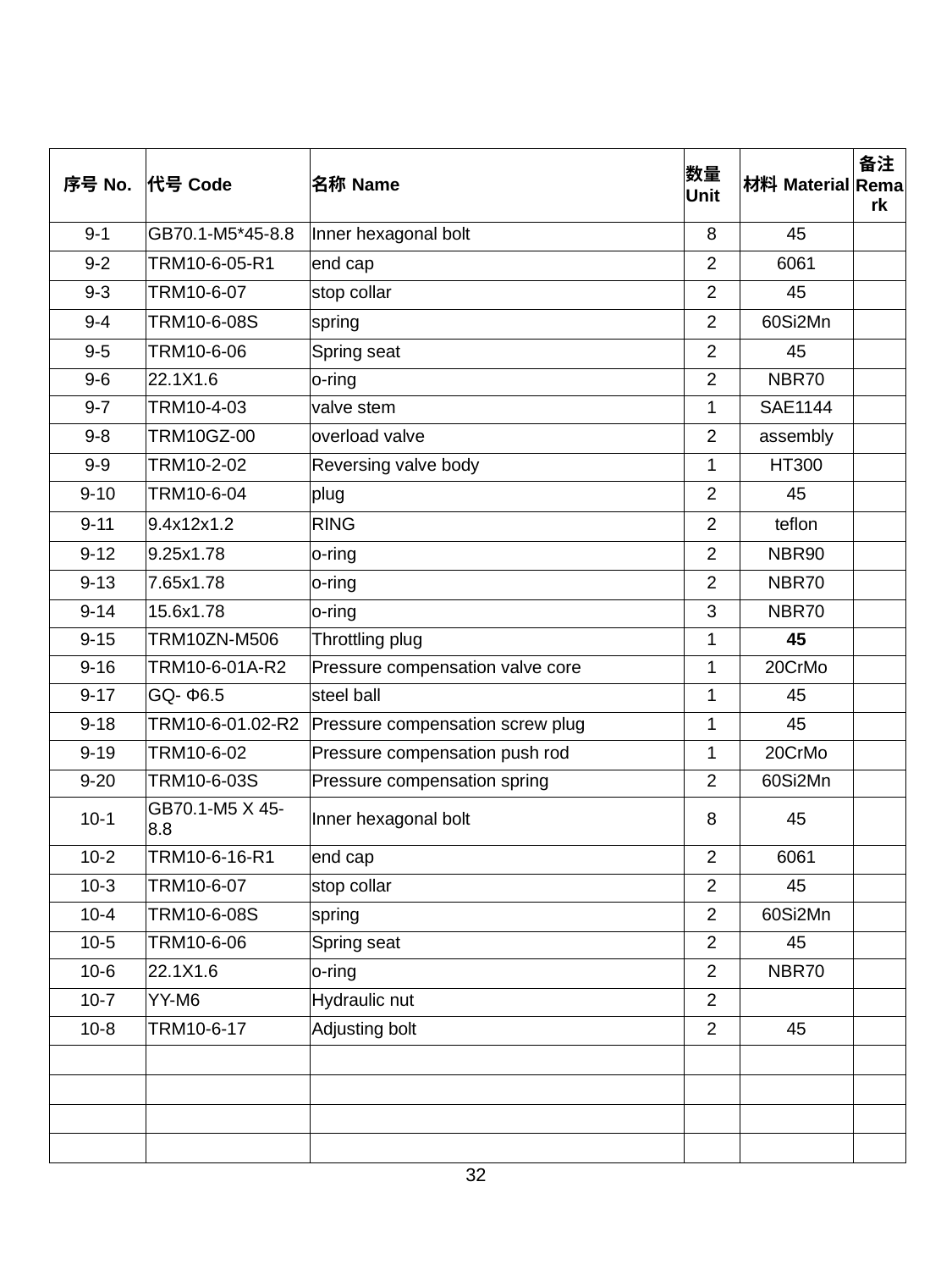

| 序号No. | 代号Code | 名称Name | 数量Unit | 材料Material | 备注Remark |
| --- | --- | --- | --- | --- | --- |
| 9-1 | GB70.1-M5\*45-8.8 | Inner hexagonal bolt | 8 | 45 |  |
| 9-2 | TRM10-6-05-R1 | end cap | 2 | 6061 |  |
| 9-3 | TRM10-6-07 | stop collar | 2 | 45 |  |
| 9-4 | TRM10-6-08S | spring | 2 | 60Si2Mn |  |
| 9-5 | TRM10-6-06 | Spring seat | 2 | 45 |  |
| 9-6 | 22.1X1.6 | o-ring | 2 | NBR70 |  |
| 9-7 | TRM10-4-03 | valve stem | 1 | SAE1144 |  |
| 9-8 | TRM10GZ-00 | overload valve | 2 | assembly |  |
| 9-9 | TRM10-2-02 | Reversing valve body | 1 | HT300 |  |
| 9-10 | TRM10-6-04 | plug | 2 | 45 |  |
| 9-11 | 9.4x12x1.2 | RING | 2 | teflon |  |
| 9-12 | 9.25x1.78 | o-ring | 2 | NBR90 |  |
| 9-13 | 7.65x1.78 | o-ring | 2 | NBR70 |  |
| 9-14 | 15.6x1.78 | o-ring | 3 | NBR70 |  |
| 9-15 | TRM10ZN-M506 | Throttling plug | 1 | 45 |  |
| 9-16 | TRM10-6-01A-R2 | Pressure compensation valve core | 1 | 20CrMo |  |
| 9-17 | GQ- Φ6.5 | steel ball | 1 | 45 |  |
| 9-18 | TRM10-6-01.02-R2 | Pressure compensation screw plug | 1 | 45 |  |
| 9-19 | TRM10-6-02 | Pressure compensation push rod | 1 | 20CrMo |  |
| 9-20 | TRM10-6-03S | Pressure compensation spring | 2 | 60Si2Mn |  |
| 10-1 | GB70.1-M5 X 45-8.8 | Inner hexagonal bolt | 8 | 45 |  |
| 10-2 | TRM10-6-16-R1 | end cap | 2 | 6061 |  |
| 10-3 | TRM10-6-07 | stop collar | 2 | 45 |  |
| 10-4 | TRM10-6-08S | spring | 2 | 60Si2Mn |  |
| 10-5 | TRM10-6-06 | Spring seat | 2 | 45 |  |
| 10-6 | 22.1X1.6 | o-ring | 2 | NBR70 |  |
| 10-7 | YY-M6 | Hydraulic nut | 2 |  |  |
| 10-8 | TRM10-6-17 | Adjusting bolt | 2 | 45 |  |
|  |  |  |  |  |  |
|  |  |  |  |  |  |
|  |  |  |  |  |  |
|  |  |  |  |  |  |
32